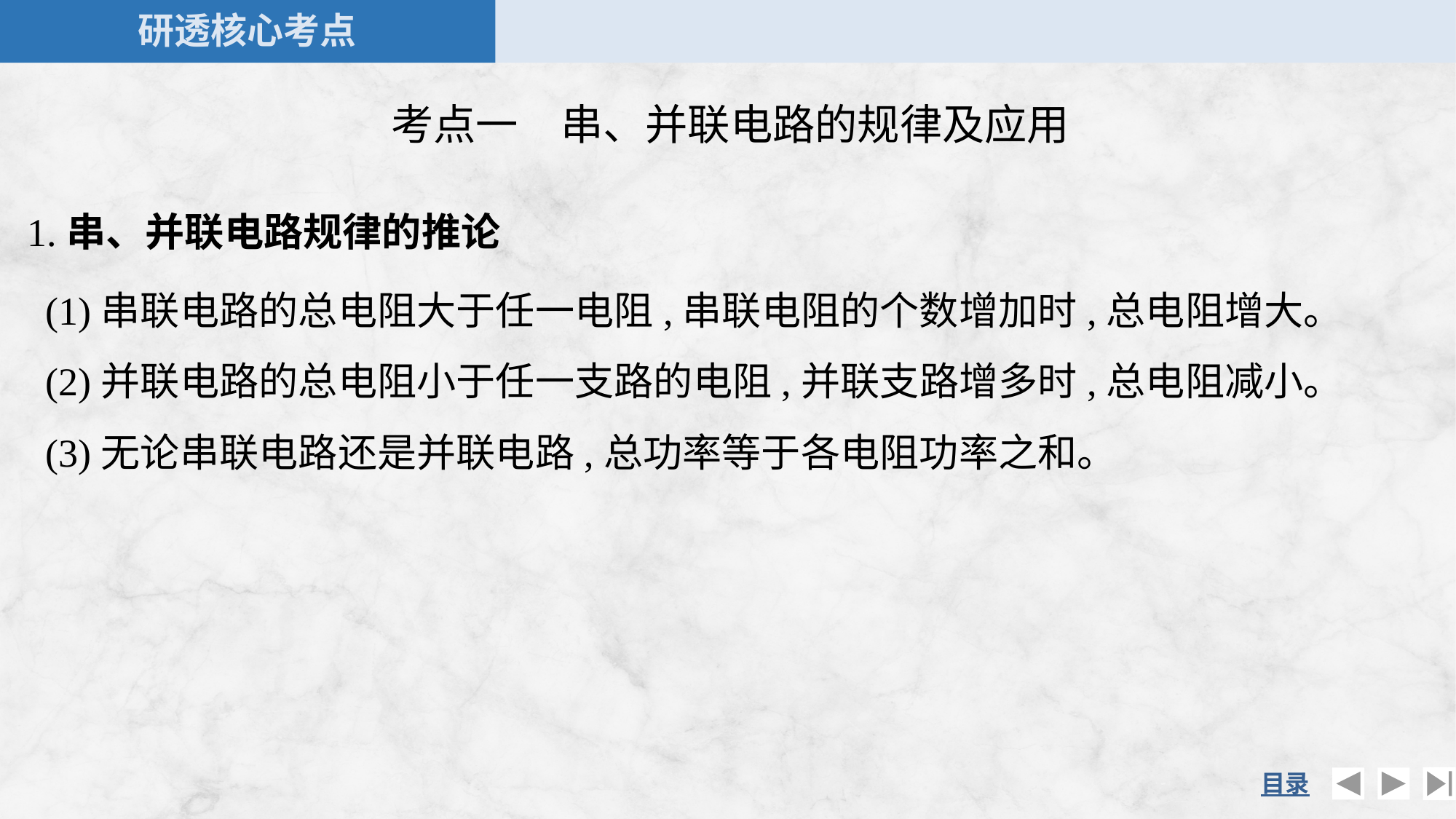

考点一　串、并联电路的规律及应用
1.串、并联电路规律的推论
(1)串联电路的总电阻大于任一电阻,串联电阻的个数增加时,总电阻增大。
(2)并联电路的总电阻小于任一支路的电阻,并联支路增多时,总电阻减小。
(3)无论串联电路还是并联电路,总功率等于各电阻功率之和。